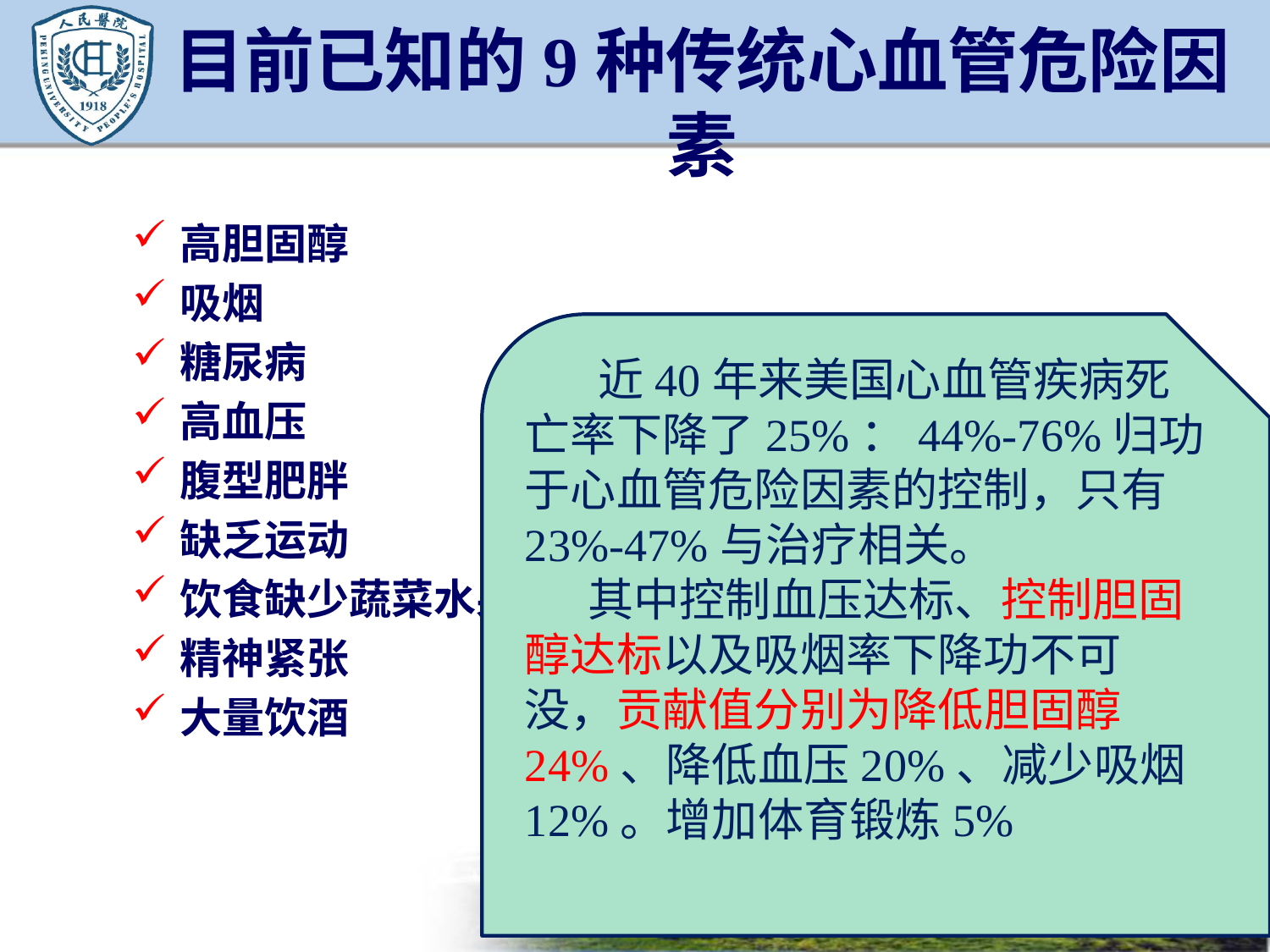

# 目前已知的9种传统心血管危险因素

高胆固醇
吸烟
糖尿病
高血压
腹型肥胖
缺乏运动
饮食缺少蔬菜水果
精神紧张
大量饮酒
      近40年来美国心血管疾病死亡率下降了25%：44%-76%归功于心血管危险因素的控制，只有23%-47%与治疗相关。
     其中控制血压达标、控制胆固醇达标以及吸烟率下降功不可没，贡献值分别为降低胆固醇24%、降低血压20%、减少吸烟12%。增加体育锻炼5%